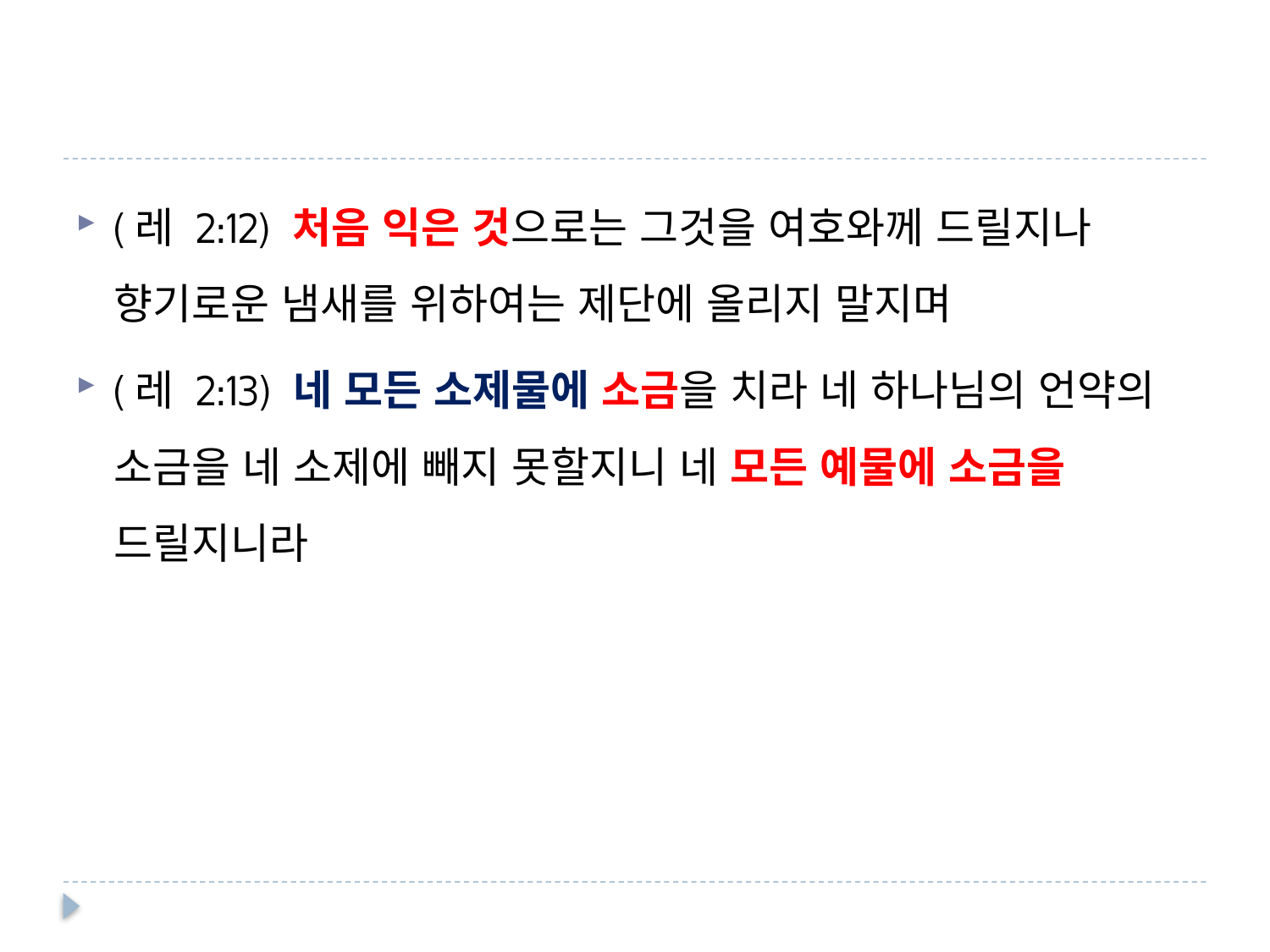

#
(레 2:12) 처음 익은 것으로는 그것을 여호와께 드릴지나 향기로운 냄새를 위하여는 제단에 올리지 말지며
(레 2:13) 네 모든 소제물에 소금을 치라 네 하나님의 언약의 소금을 네 소제에 빼지 못할지니 네 모든 예물에 소금을 드릴지니라